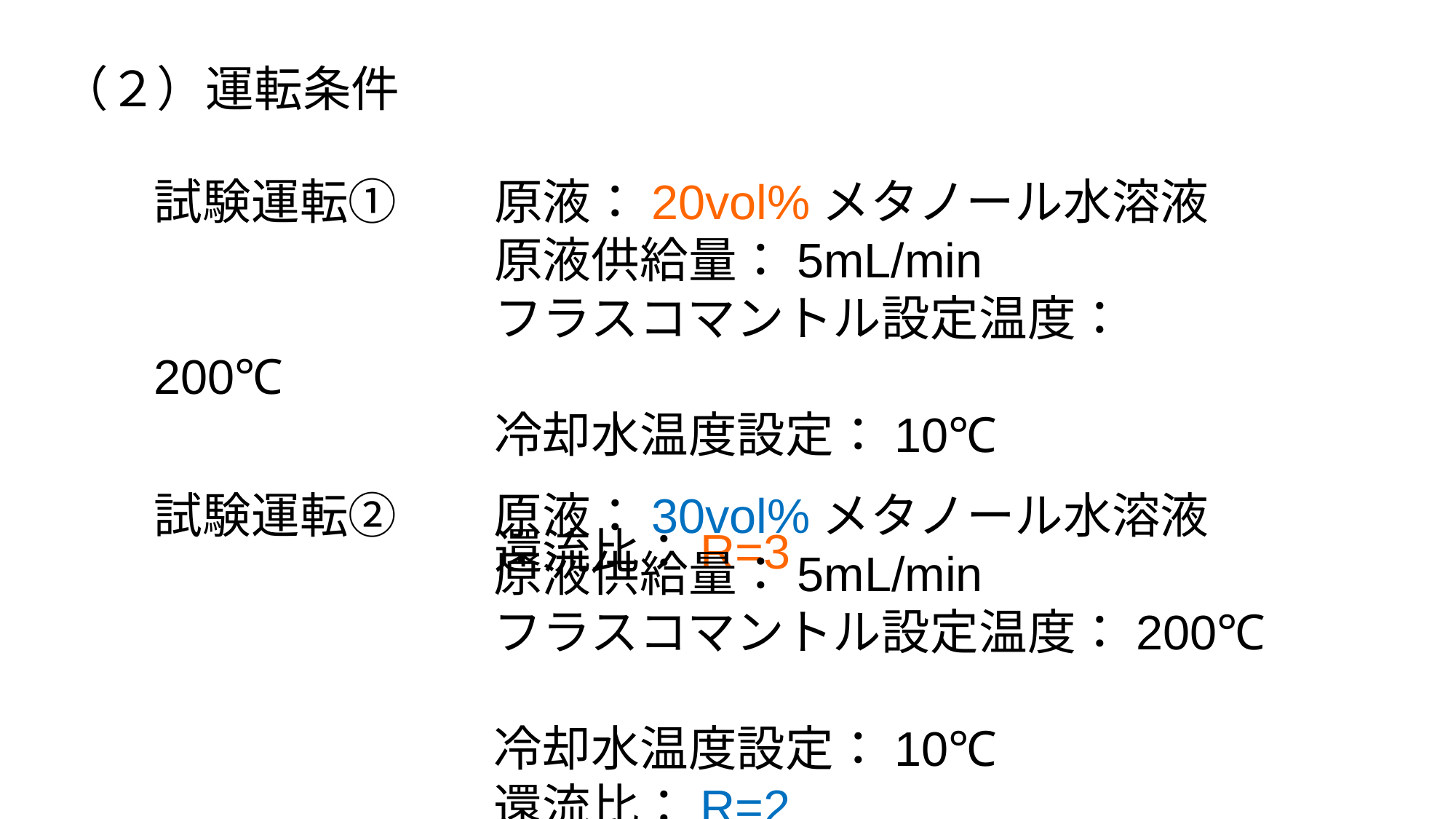

（２）運転条件
試験運転①　　原液：20vol%メタノール水溶液
　　　　　　　原液供給量：5mL/min
　　　　　　　フラスコマントル設定温度：200℃
　　　　　　　冷却水温度設定：10℃
　　　　　　　還流比：R=3

試験運転②　　原液：30vol%メタノール水溶液
　　　　　　　原液供給量：5mL/min
　　　　　　　フラスコマントル設定温度：200℃
　　　　　　　冷却水温度設定：10℃
　　　　　　　還流比：R=2